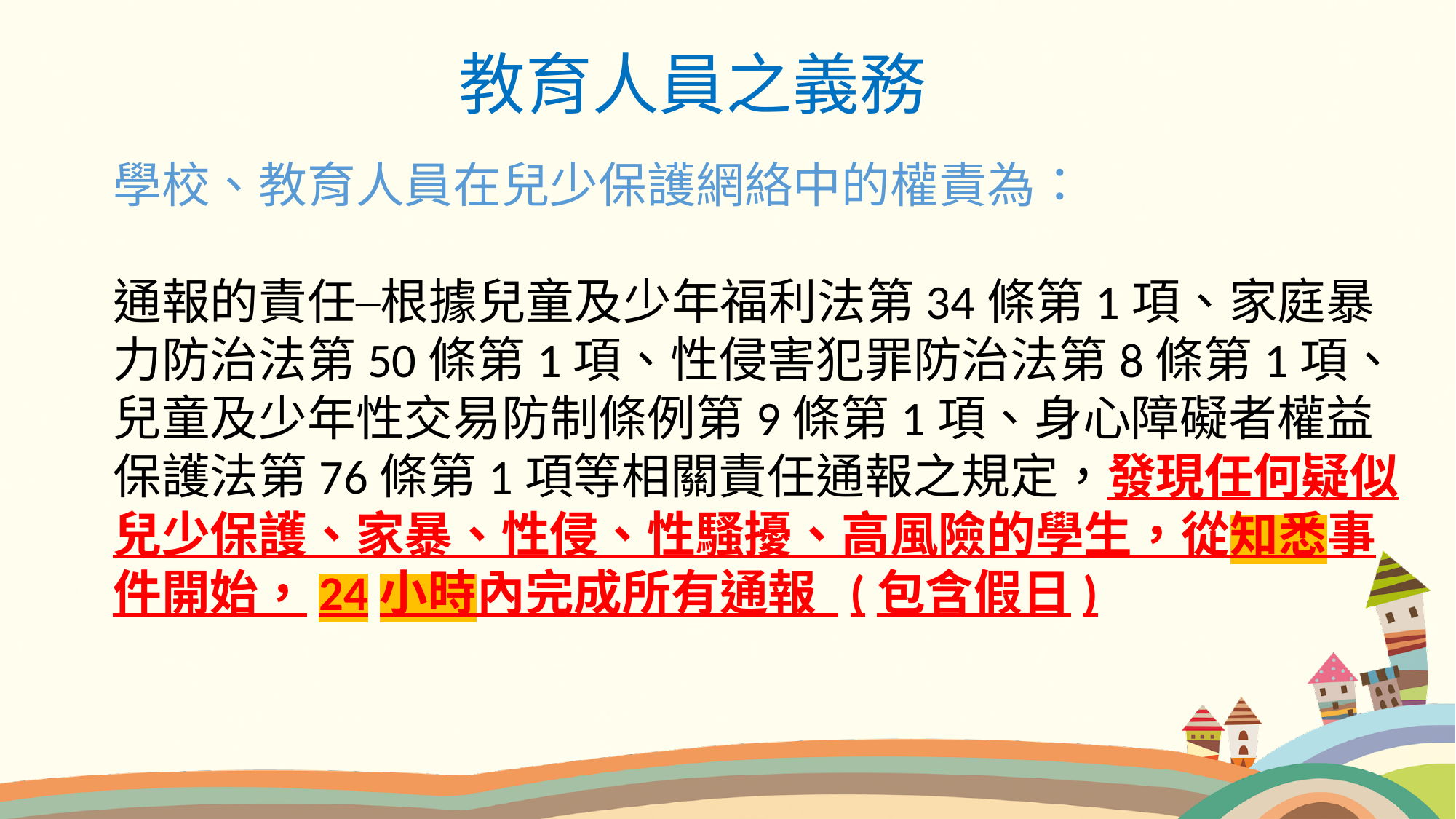

教育人員之義務

學校、教育人員在兒少保護網絡中的權責為：
通報的責任─根據兒童及少年福利法第34條第1項、家庭暴力防治法第50條第1項、性侵害犯罪防治法第8條第1項、兒童及少年性交易防制條例第9條第1項、身心障礙者權益保護法第76條第1項等相關責任通報之規定，發現任何疑似兒少保護、家暴、性侵、性騷擾、高風險的學生，從知悉事件開始，24小時內完成所有通報  (包含假日)